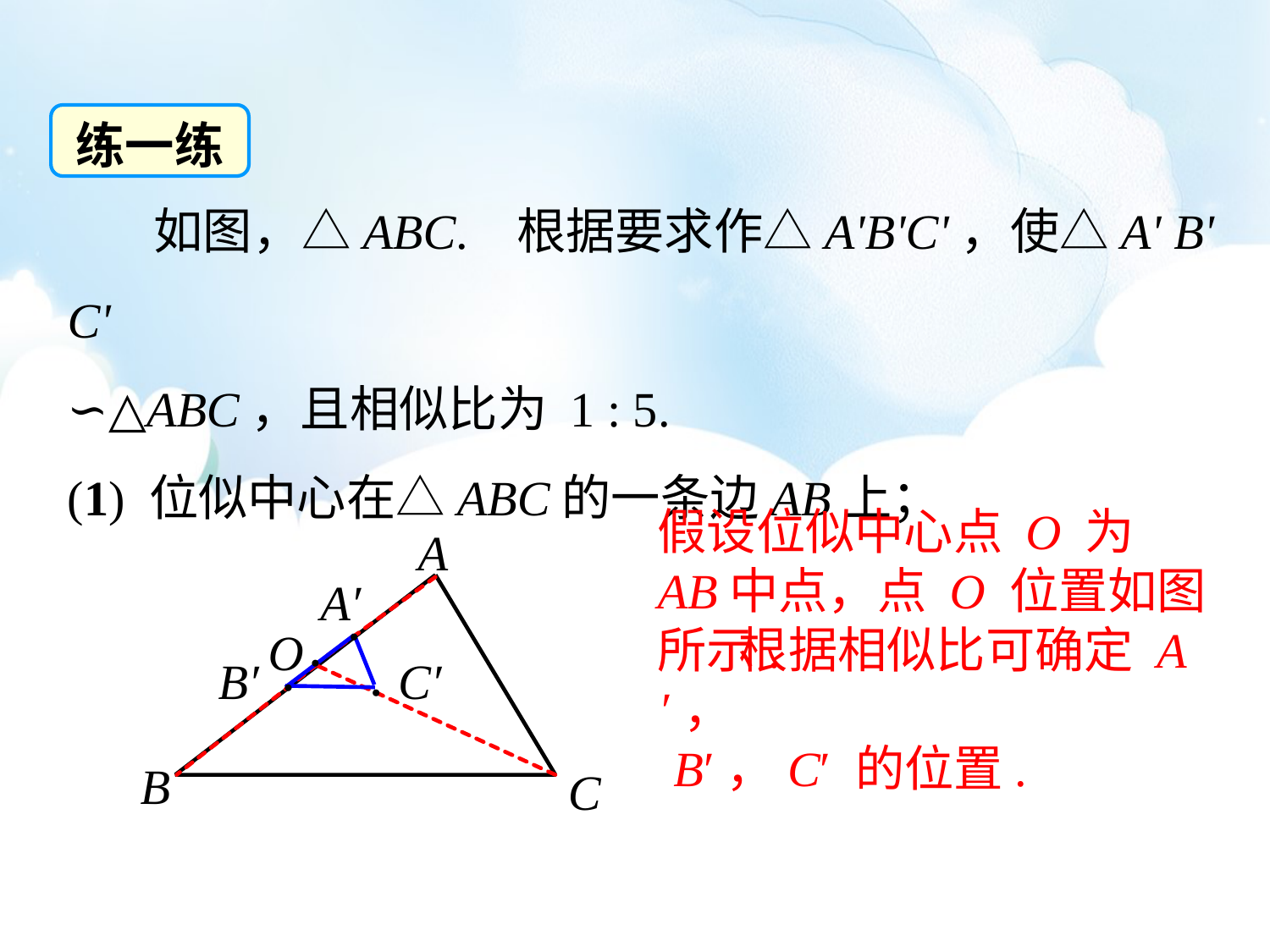

练一练
        如图，△ABC.   根据要求作△A'B'C'，使△A' B' C'
∽△ABC，且相似比为 1 : 5.
(1) 位似中心在△ABC的一条边AB上；

假设位似中心点 O 为 AB中点，点 O 位置如图所示.
A

B
C

A′

      根据相似比可确定 A′，
 B′，C′ 的位置.
O
●

B′
C′
●

●
●